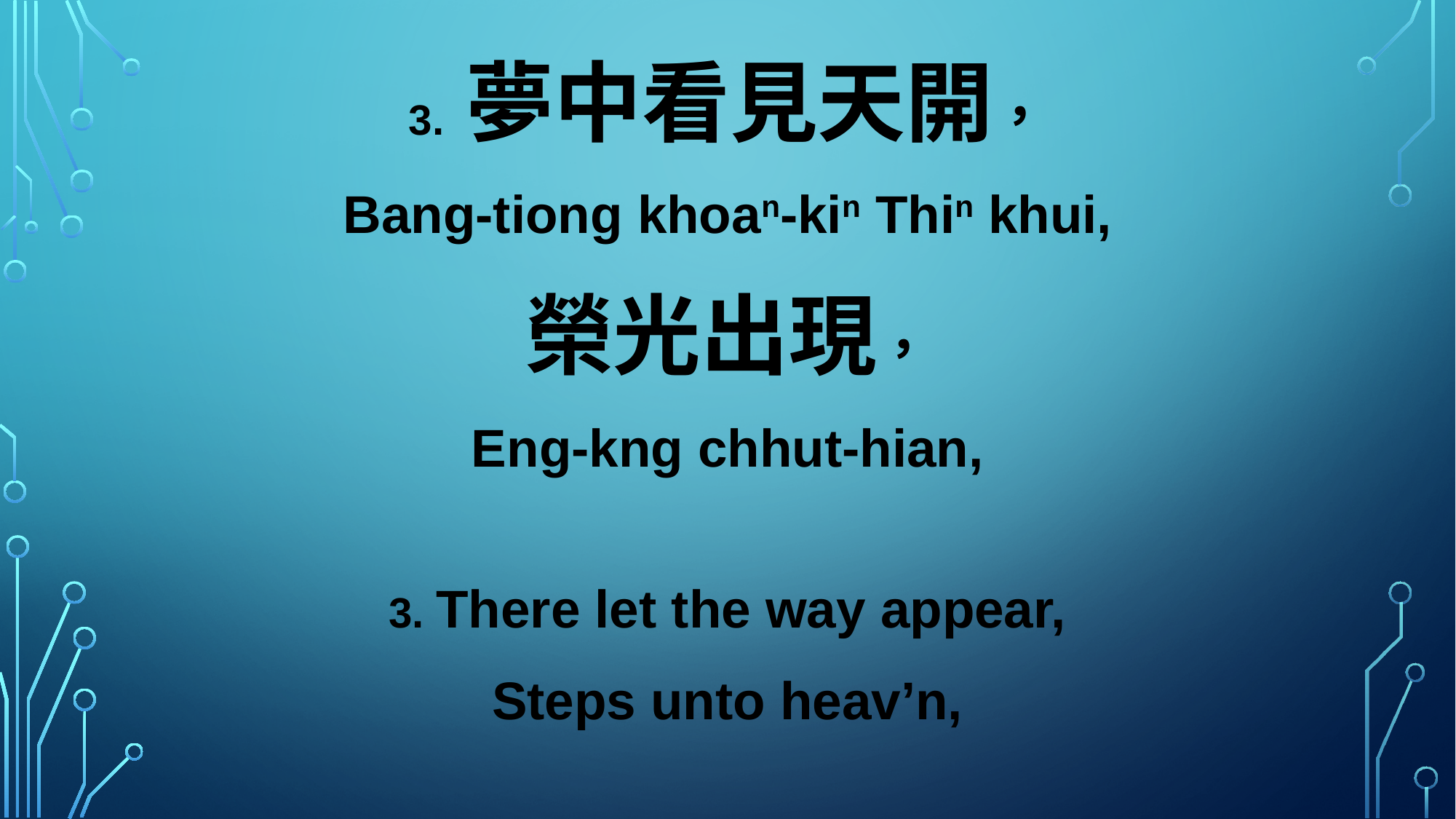

3. 夢中看見天開，
Bang-tiong khoan-kin Thin khui,
榮光出現，
Eng-kng chhut-hian,

3. There let the way appear,
Steps unto heav’n,